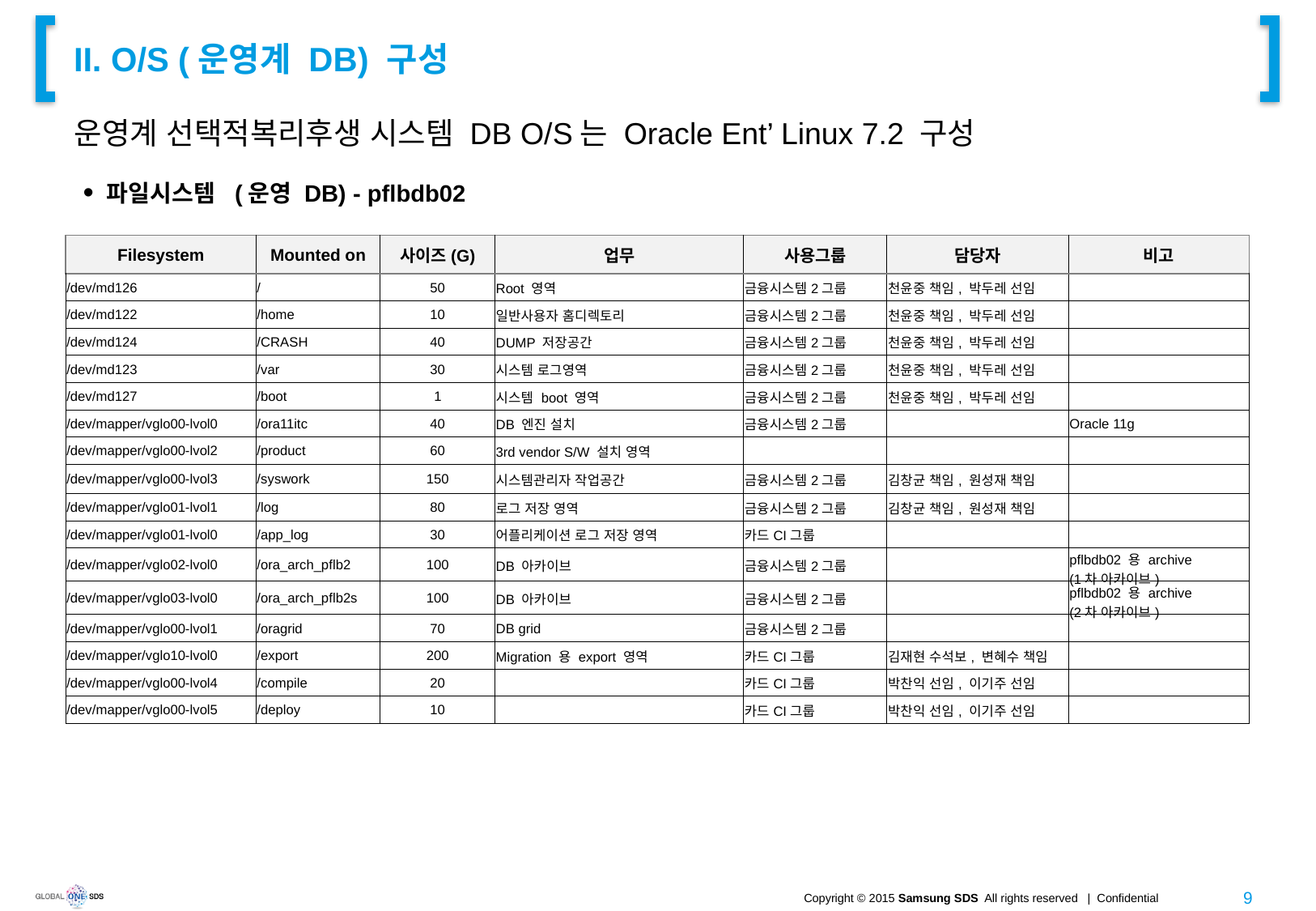

# II. O/S (운영계 DB) 구성
운영계 선택적복리후생 시스템 DB O/S는 Oracle Ent’ Linux 7.2 구성
파일시스템  (운영 DB) - pflbdb02
| Filesystem | Mounted on | 사이즈(G) | 업무 | 사용그룹 | 담당자 | 비고 |
| --- | --- | --- | --- | --- | --- | --- |
| /dev/md126 | / | 50 | Root 영역 | 금융시스템2그룹 | 천윤중 책임, 박두레 선임 |  |
| /dev/md122 | /home | 10 | 일반사용자 홈디렉토리 | 금융시스템2그룹 | 천윤중 책임, 박두레 선임 |  |
| /dev/md124 | /CRASH | 40 | DUMP 저장공간 | 금융시스템2그룹 | 천윤중 책임, 박두레 선임 |  |
| /dev/md123 | /var | 30 | 시스템 로그영역 | 금융시스템2그룹 | 천윤중 책임, 박두레 선임 |  |
| /dev/md127 | /boot | 1 | 시스템 boot 영역 | 금융시스템2그룹 | 천윤중 책임, 박두레 선임 |  |
| /dev/mapper/vglo00-lvol0 | /ora11itc | 40 | DB 엔진 설치 | 금융시스템2그룹 |  | Oracle 11g |
| /dev/mapper/vglo00-lvol2 | /product | 60 | 3rd vendor S/W 설치 영역 |  |  |  |
| /dev/mapper/vglo00-lvol3 | /syswork | 150 | 시스템관리자 작업공간 | 금융시스템2그룹 | 김창균 책임, 원성재 책임 |  |
| /dev/mapper/vglo01-lvol1 | /log | 80 | 로그 저장 영역 | 금융시스템2그룹 | 김창균 책임, 원성재 책임 |  |
| /dev/mapper/vglo01-lvol0 | /app\_log | 30 | 어플리케이션 로그 저장 영역 | 카드CI그룹 |  |  |
| /dev/mapper/vglo02-lvol0 | /ora\_arch\_pflb2 | 100 | DB 아카이브 | 금융시스템2그룹 |  | pflbdb02 용 archive (1차 아카이브) |
| /dev/mapper/vglo03-lvol0 | /ora\_arch\_pflb2s | 100 | DB 아카이브 | 금융시스템2그룹 |  | pflbdb02 용 archive (2차 아카이브) |
| /dev/mapper/vglo00-lvol1 | /oragrid | 70 | DB grid | 금융시스템2그룹 |  |  |
| /dev/mapper/vglo10-lvol0 | /export | 200 | Migration 용 export 영역 | 카드CI그룹 | 김재현 수석보, 변혜수 책임 |  |
| /dev/mapper/vglo00-lvol4 | /compile | 20 |  | 카드CI그룹 | 박찬익 선임, 이기주 선임 |  |
| /dev/mapper/vglo00-lvol5 | /deploy | 10 |  | 카드CI그룹 | 박찬익 선임, 이기주 선임 |  |